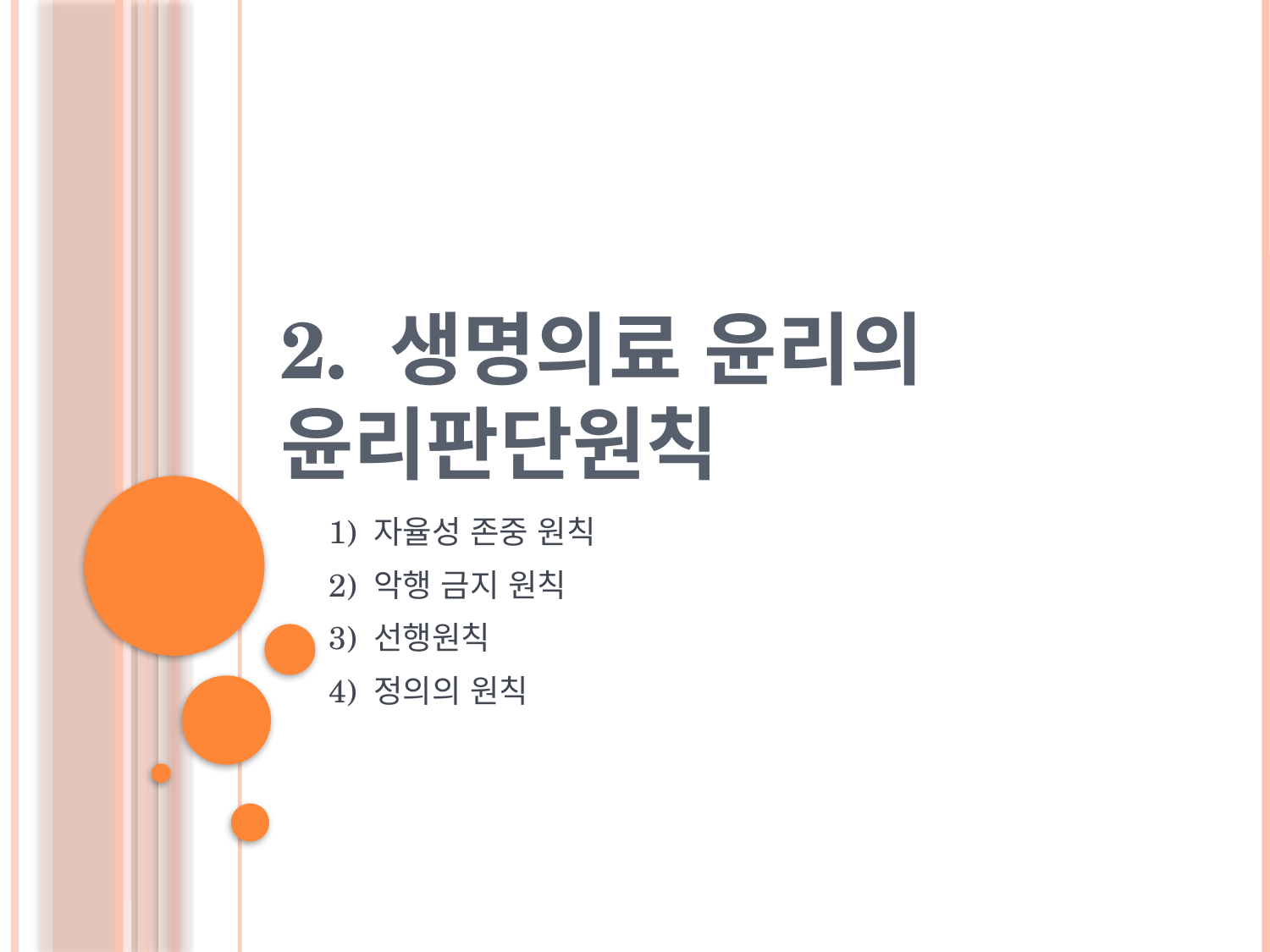

# 2. 생명의료 윤리의  윤리판단원칙
 1) 자율성 존중 원칙

 2) 악행 금지 원칙

 3) 선행원칙

 4) 정의의 원칙